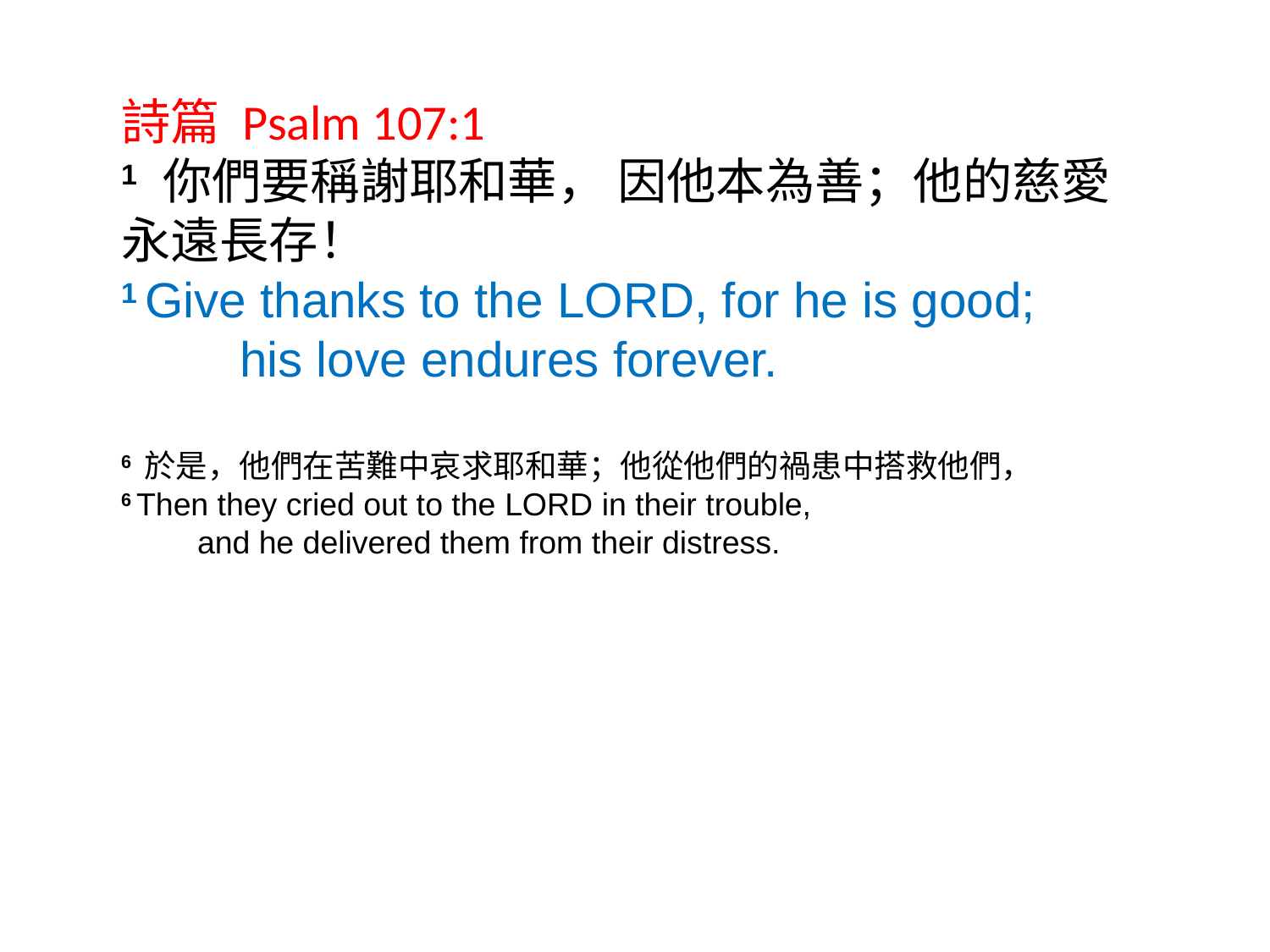

詩篇 Psalm 107:1
1 你們要稱謝耶和華， 因他本為善；他的慈愛永遠長存！
1 Give thanks to the Lord, for he is good;
    his love endures forever.

6 於是，他們在苦難中哀求耶和華；他從他們的禍患中搭救他們，
6 Then they cried out to the Lord in their trouble,
    and he delivered them from their distress.